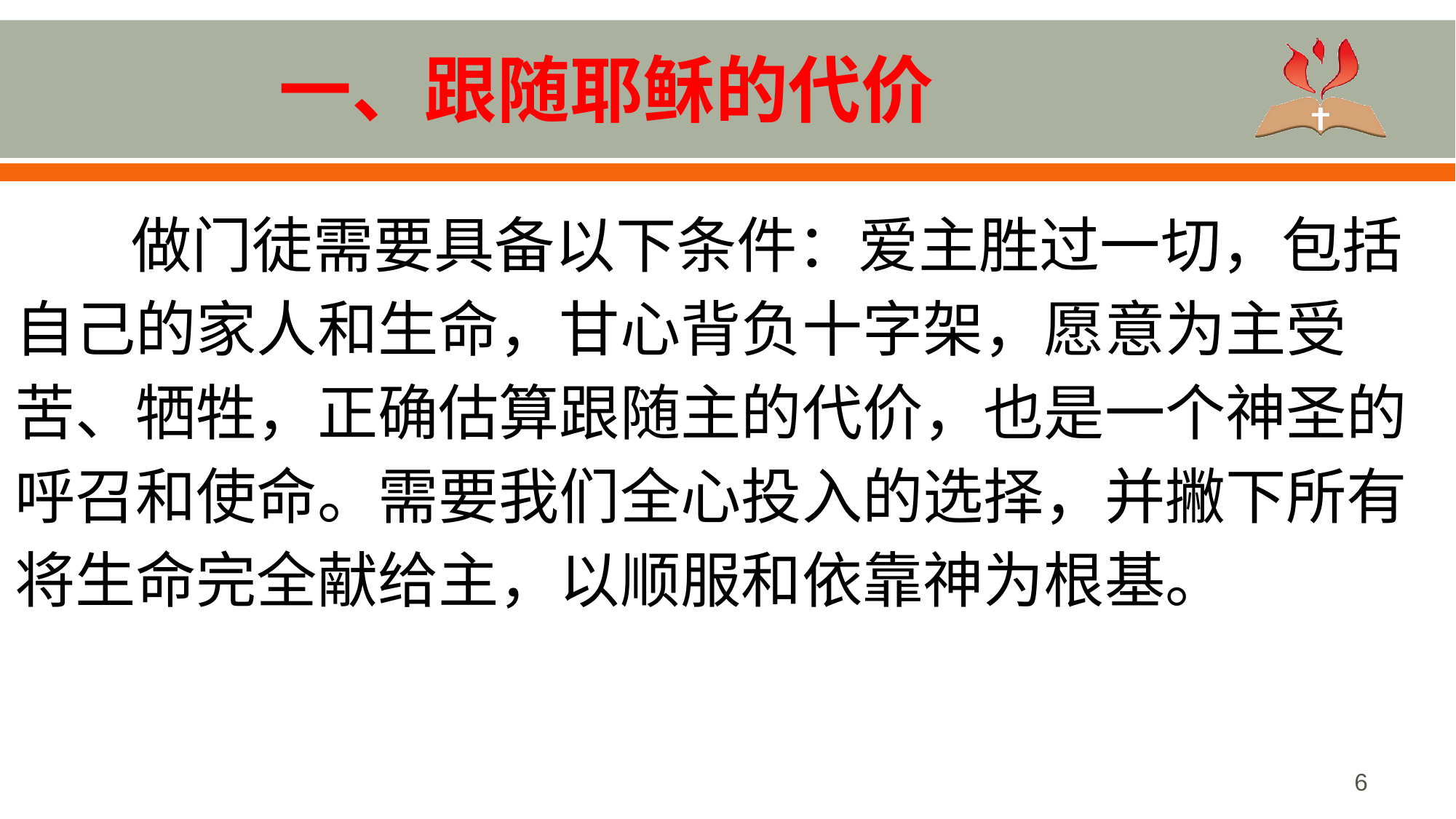

# 一、跟随耶稣的代价
做门徒需要具备以下条件：爱主胜过一切，包括自己的家人和生命，甘心背负十字架，愿意为主受苦、牺牲，正确估算跟随主的代价，也是一个神圣的呼召和使命。需要我们全心投入的选择，并撇下所有将生命完全献给主，以顺服和依靠神为根基。

6